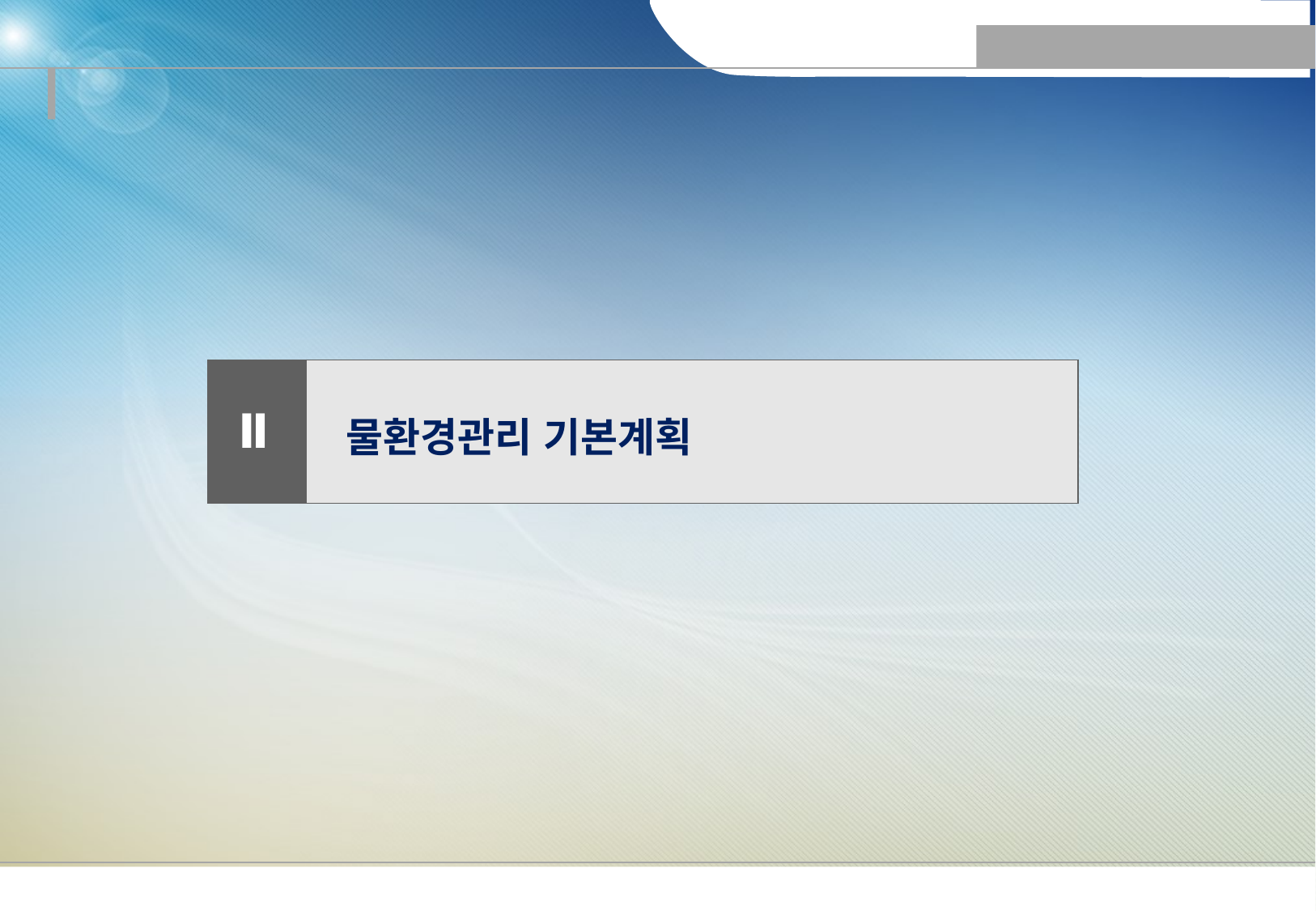

| Ⅱ | 물환경관리 기본계획 |
| --- | --- |